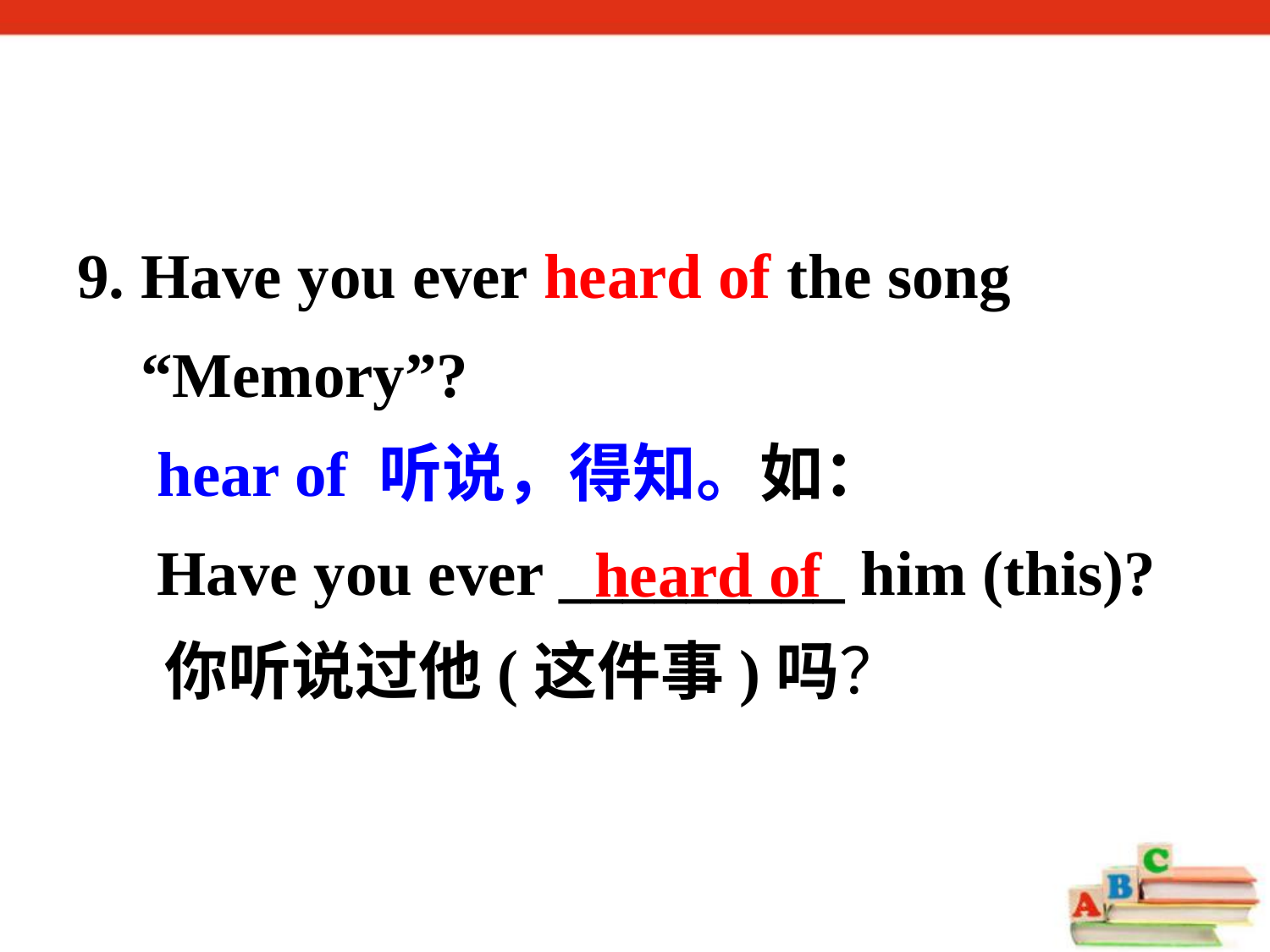

9. Have you ever heard of the song
    “Memory”?
     hear of 听说，得知。如：
     Have you ever _________ him (this)?
     你听说过他(这件事)吗？
heard of